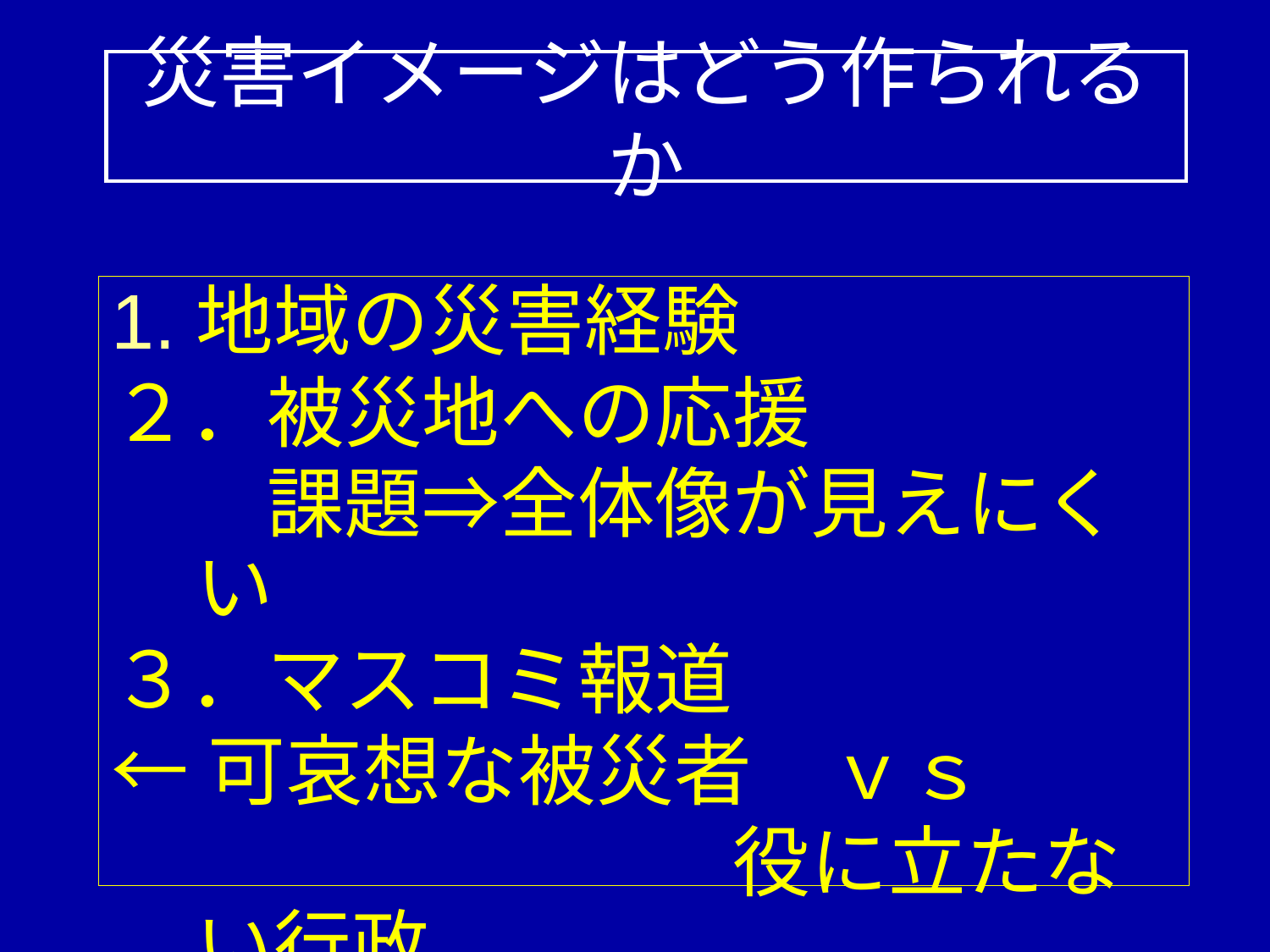

# 災害イメージはどう作られるか
地域の災害経験
２．被災地への応援
　　課題⇒全体像が見えにくい
３．マスコミ報道
←可哀想な被災者　ｖｓ
　　　　　　　　役に立たない行政